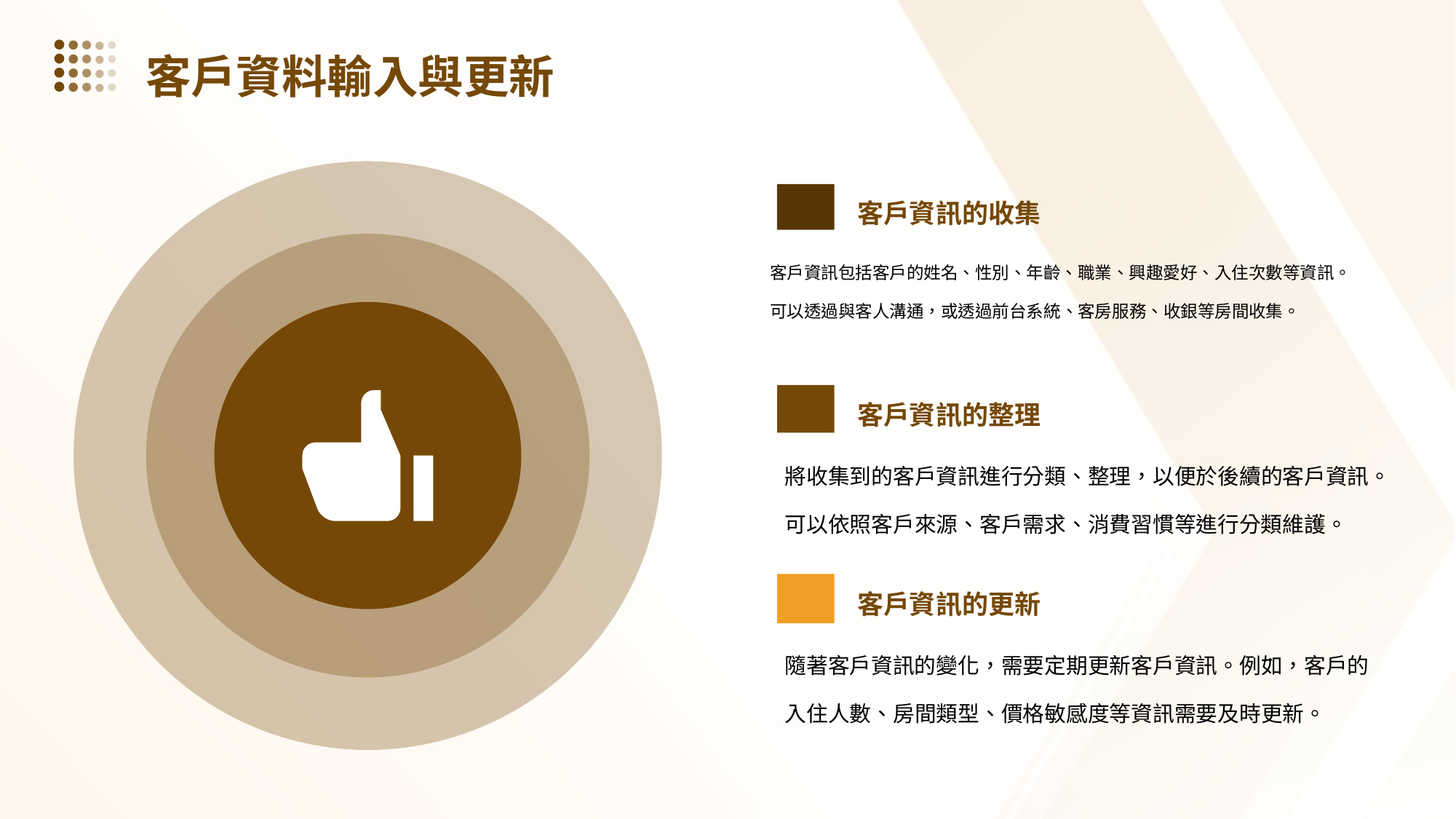

客戶資料輸入與更新

客戶資訊的收集

客戶資訊包括客戶的姓名、性別、年齡、職業、興趣愛好、入住次數等資訊。可以透過與客人溝通，或透過前台系統、客房服務、收銀等房間收集。

客戶資訊的整理

將收集到的客戶資訊進行分類、整理，以便於後續的客戶資訊。可以依照客戶來源、客戶需求、消費習慣等進行分類維護。
客戶資訊的更新

隨著客戶資訊的變化，需要定期更新客戶資訊。例如，客戶的入住人數、房間類型、價格敏感度等資訊需要及時更新。